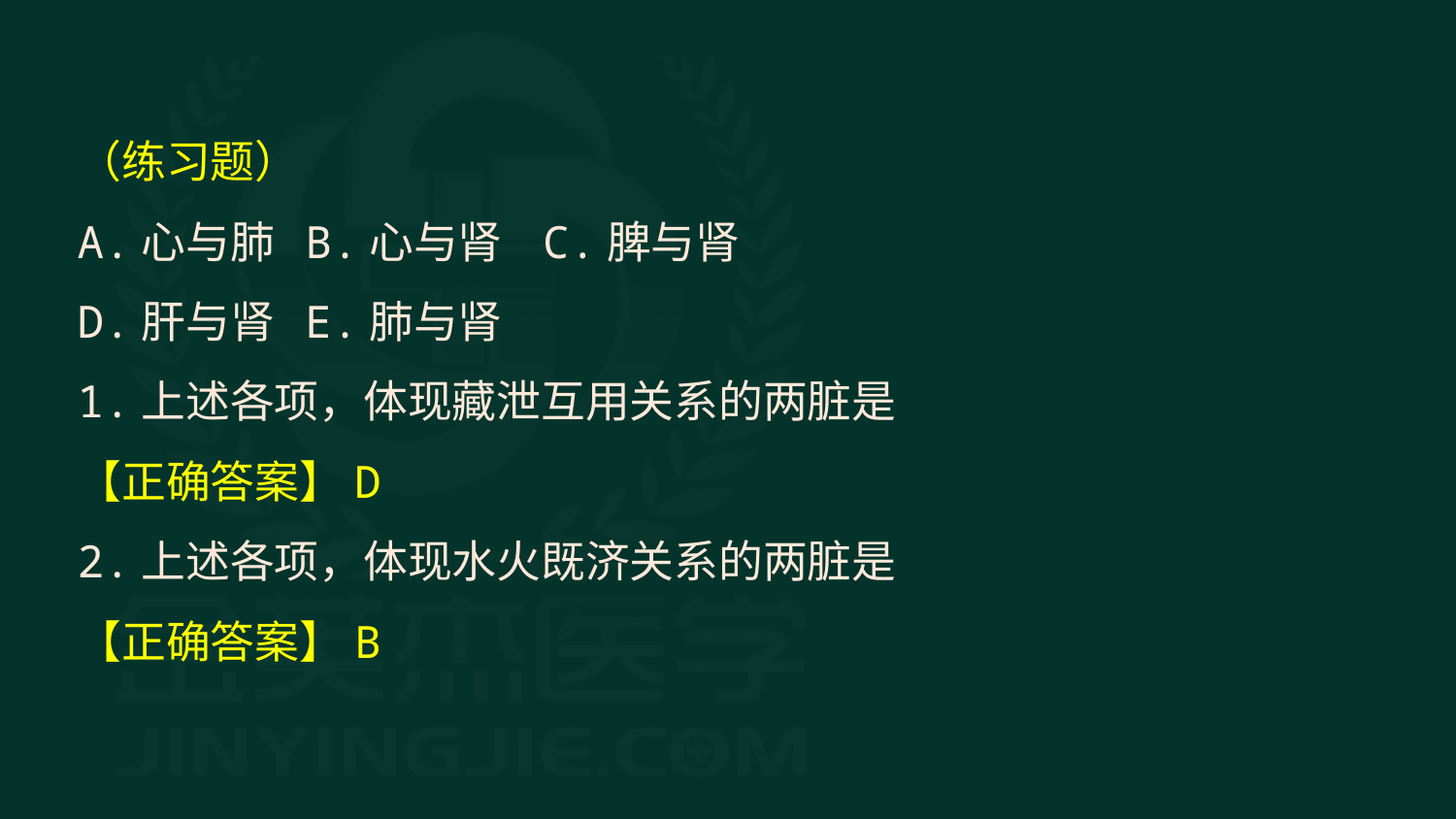

（练习题）
A.心与肺  B.心与肾   C.脾与肾
D.肝与肾  E.肺与肾
1.上述各项，体现藏泄互用关系的两脏是
【正确答案】D
2.上述各项，体现水火既济关系的两脏是
【正确答案】B